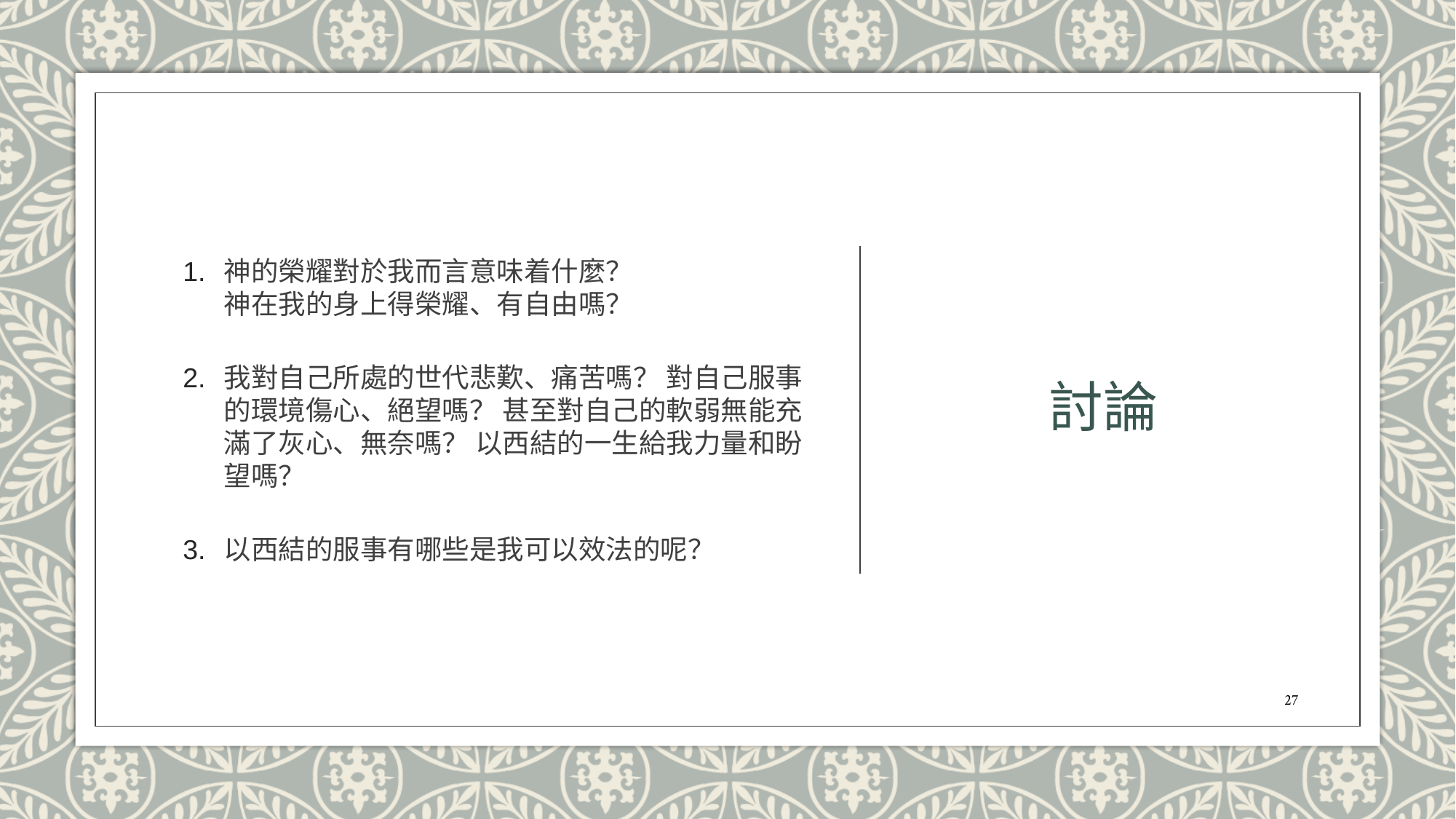

神的榮耀對於我而言意味着什麼？
神在我的身上得榮耀、有自由嗎？
我對自己所處的世代悲歎、痛苦嗎？ 對自己服事的環境傷心、絕望嗎？ 甚至對自己的軟弱無能充滿了灰心、無奈嗎？ 以西結的一生給我力量和盼望嗎？
以西結的服事有哪些是我可以效法的呢？
# 討論
27